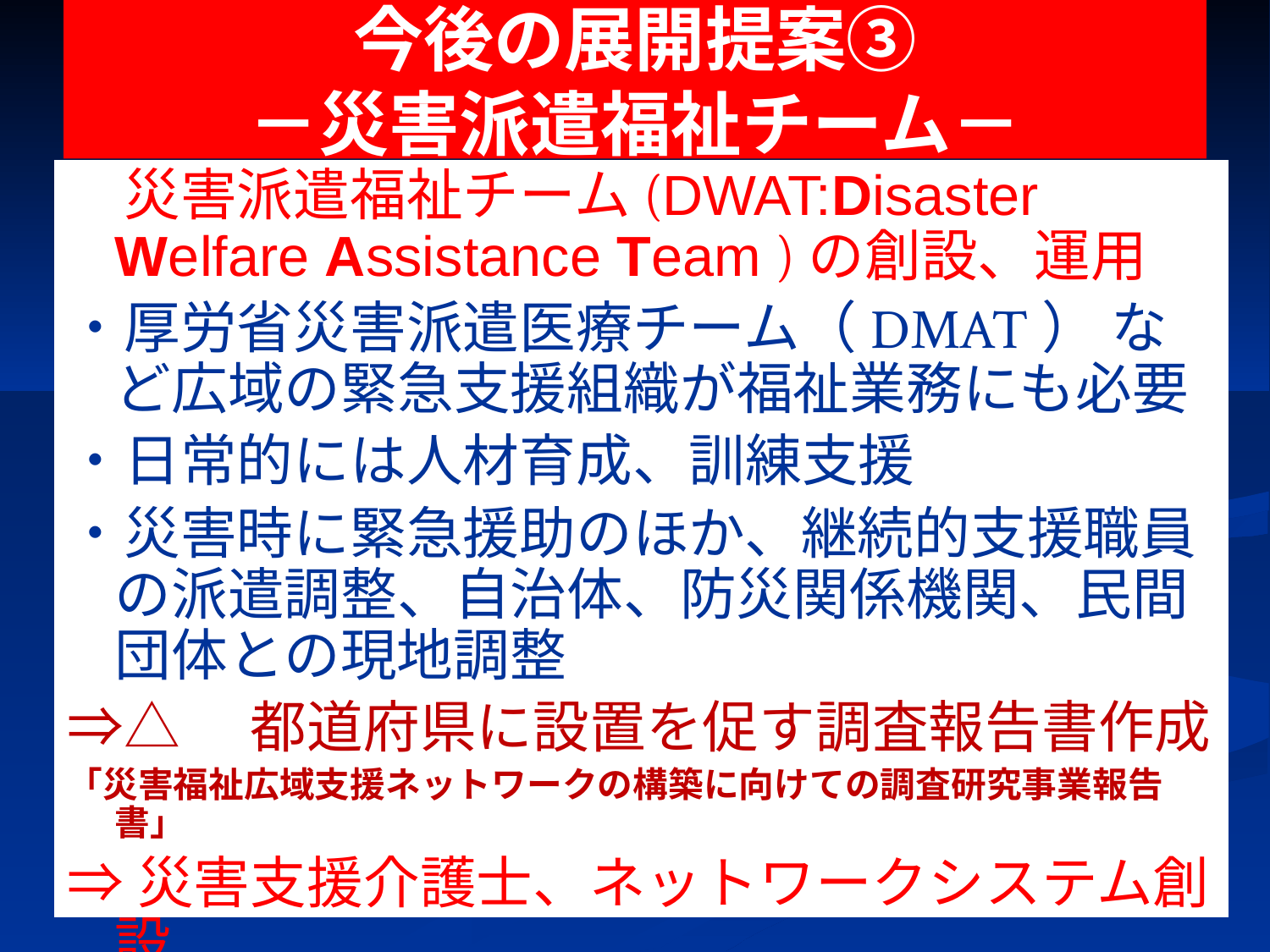

# 今後の展開提案③ －災害派遣福祉チーム－
　災害派遣福祉チーム(DWAT:Disaster Welfare Assistance Team )の創設、運用
・厚労省災害派遣医療チーム（DMAT） など広域の緊急支援組織が福祉業務にも必要
・日常的には人材育成、訓練支援
・災害時に緊急援助のほか、継続的支援職員の派遣調整、自治体、防災関係機関、民間団体との現地調整
⇒△　都道府県に設置を促す調査報告書作成
「災害福祉広域支援ネットワークの構築に向けての調査研究事業報告書」
⇒災害支援介護士、ネットワークシステム創設